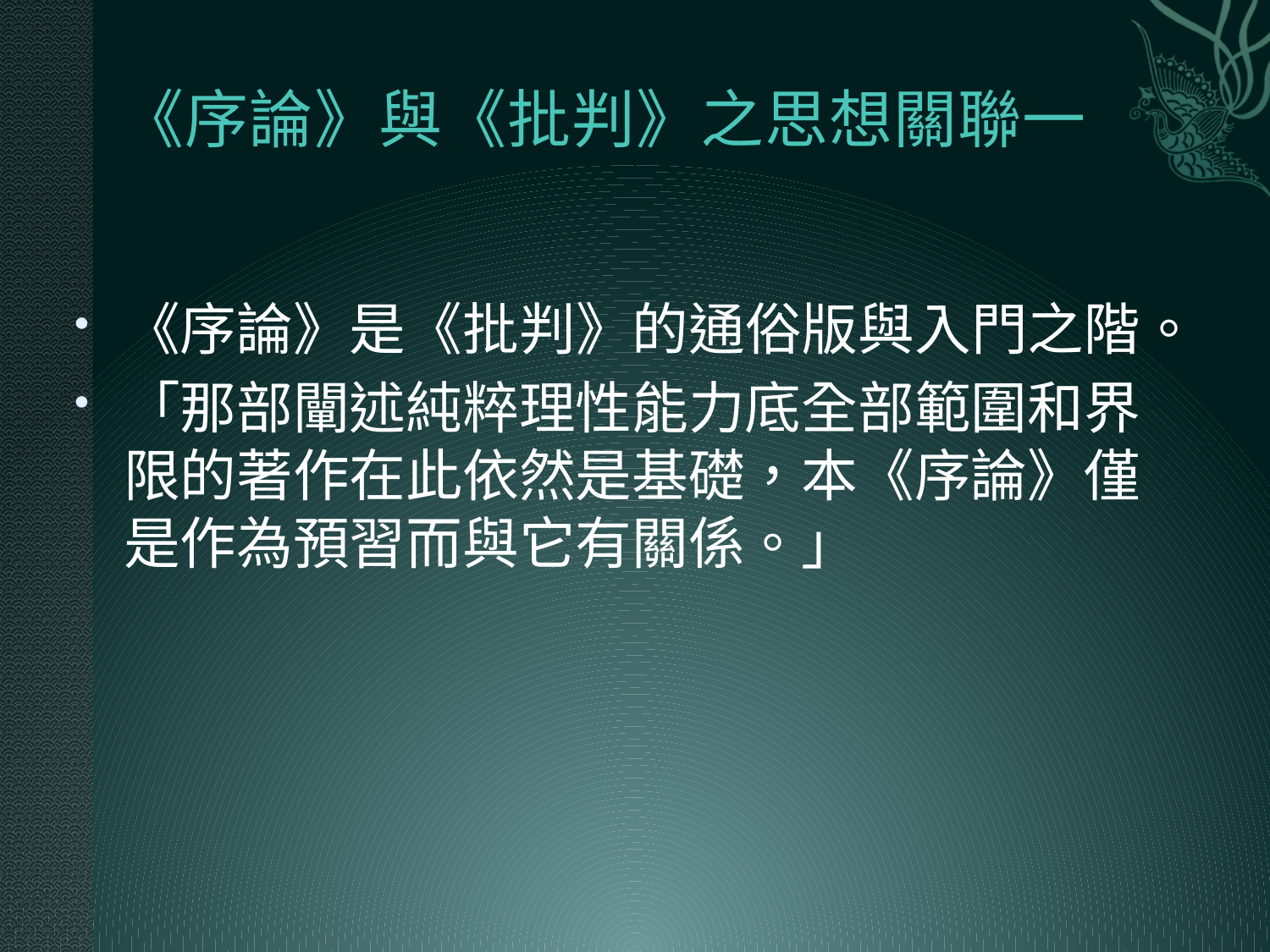

# 《序論》與《批判》之思想關聯一

《序論》是《批判》的通俗版與入門之階。
「那部闡述純粹理性能力底全部範圍和界限的著作在此依然是基礎，本《序論》僅是作為預習而與它有關係。」